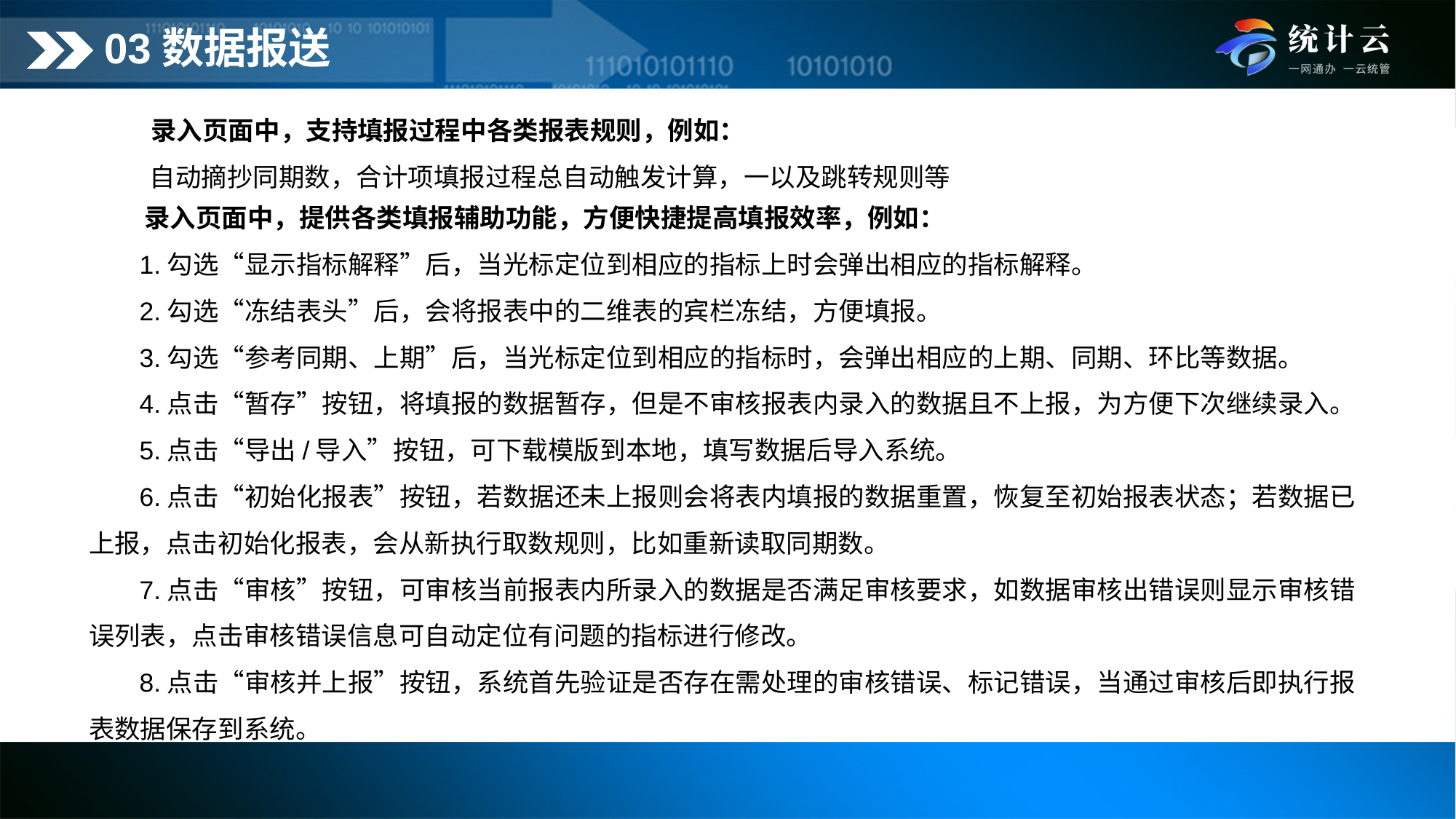

03数据报送

  录入页面中，支持填报过程中各类报表规则，例如：
  自动摘抄同期数，合计项填报过程总自动触发计算，一以及跳转规则等
  录入页面中，提供各类填报辅助功能，方便快捷提高填报效率，例如：
  1.勾选“显示指标解释”后，当光标定位到相应的指标上时会弹出相应的指标解释。
  2.勾选“冻结表头”后，会将报表中的二维表的宾栏冻结，方便填报。
  3.勾选“参考同期、上期”后，当光标定位到相应的指标时，会弹出相应的上期、同期、环比等数据。
  4.点击“暂存”按钮，将填报的数据暂存，但是不审核报表内录入的数据且不上报，为方便下次继续录入。
  5.点击“导出/导入”按钮，可下载模版到本地，填写数据后导入系统。
  6.点击“初始化报表”按钮，若数据还未上报则会将表内填报的数据重置，恢复至初始报表状态；若数据已上报，点击初始化报表，会从新执行取数规则，比如重新读取同期数。
  7.点击“审核”按钮，可审核当前报表内所录入的数据是否满足审核要求，如数据审核出错误则显示审核错误列表，点击审核错误信息可自动定位有问题的指标进行修改。
  8.点击“审核并上报”按钮，系统首先验证是否存在需处理的审核错误、标记错误，当通过审核后即执行报表数据保存到系统。